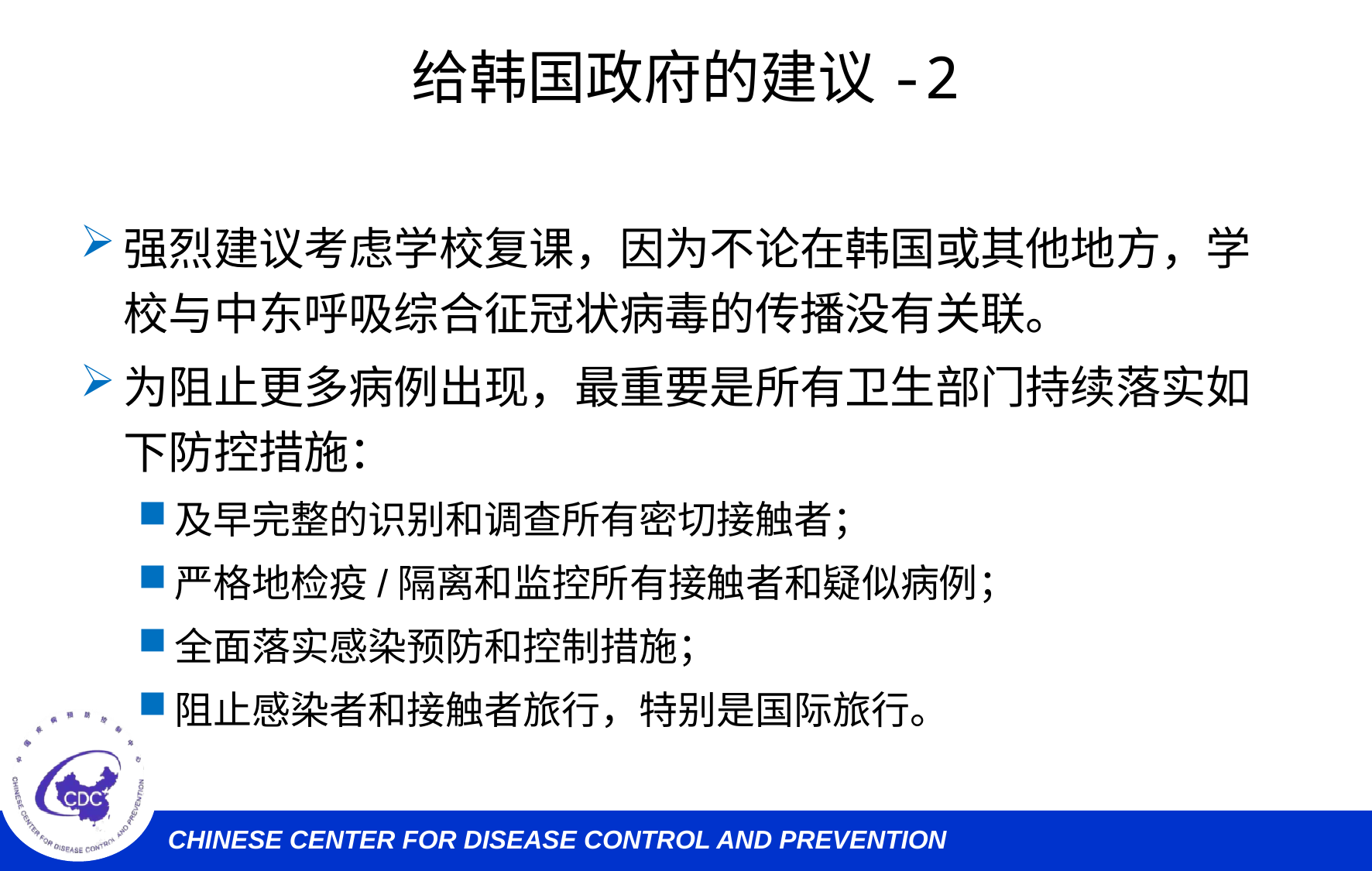

# 给韩国政府的建议-2
强烈建议考虑学校复课，因为不论在韩国或其他地方，学校与中东呼吸综合征冠状病毒的传播没有关联。
为阻止更多病例出现，最重要是所有卫生部门持续落实如下防控措施：
及早完整的识别和调查所有密切接触者；
严格地检疫/隔离和监控所有接触者和疑似病例；
全面落实感染预防和控制措施；
阻止感染者和接触者旅行，特别是国际旅行。